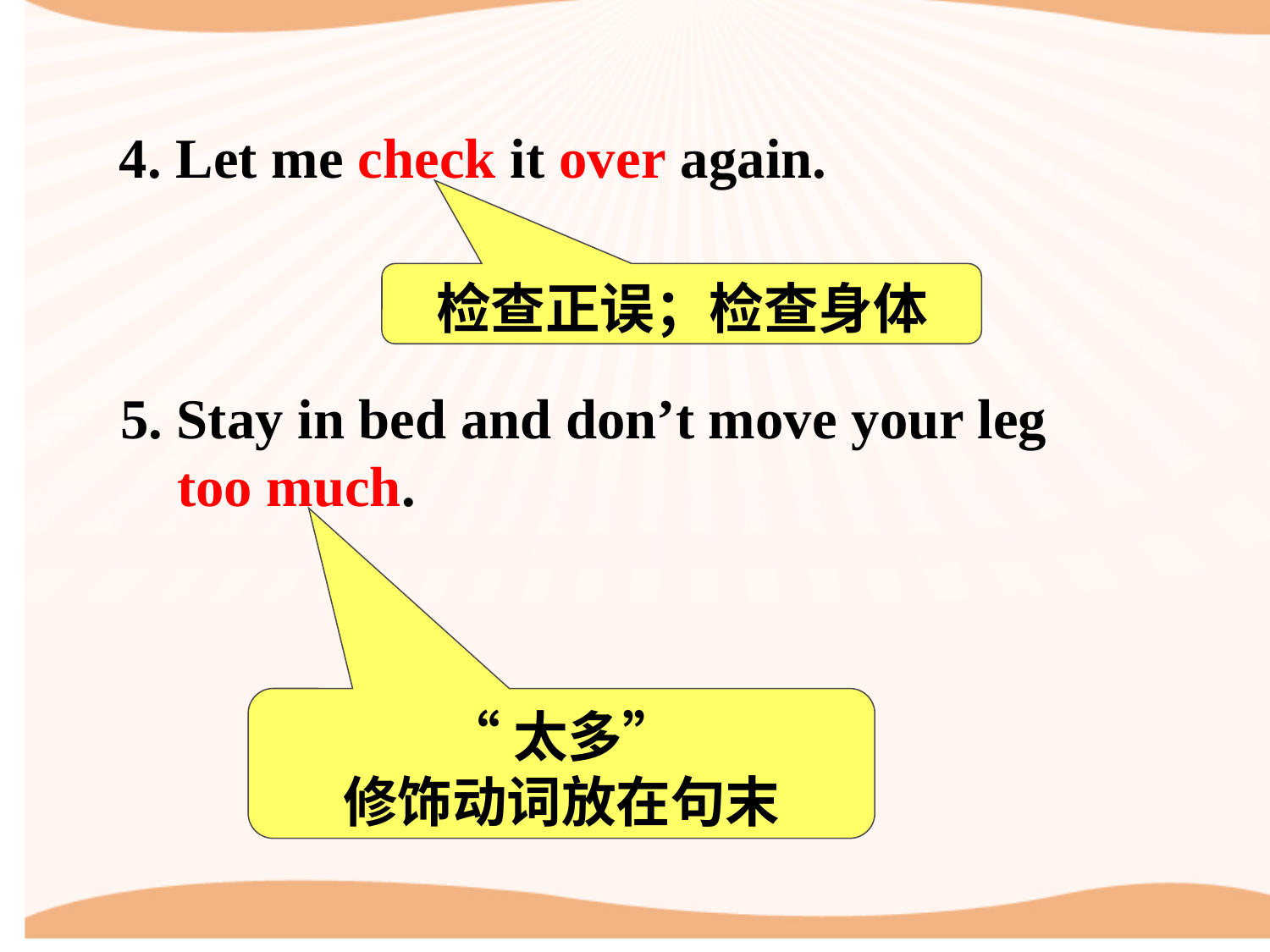

4. Let me check it over again.
检查正误；检查身体
5. Stay in bed and don’t move your leg
    too much.
“太多”
修饰动词放在句末